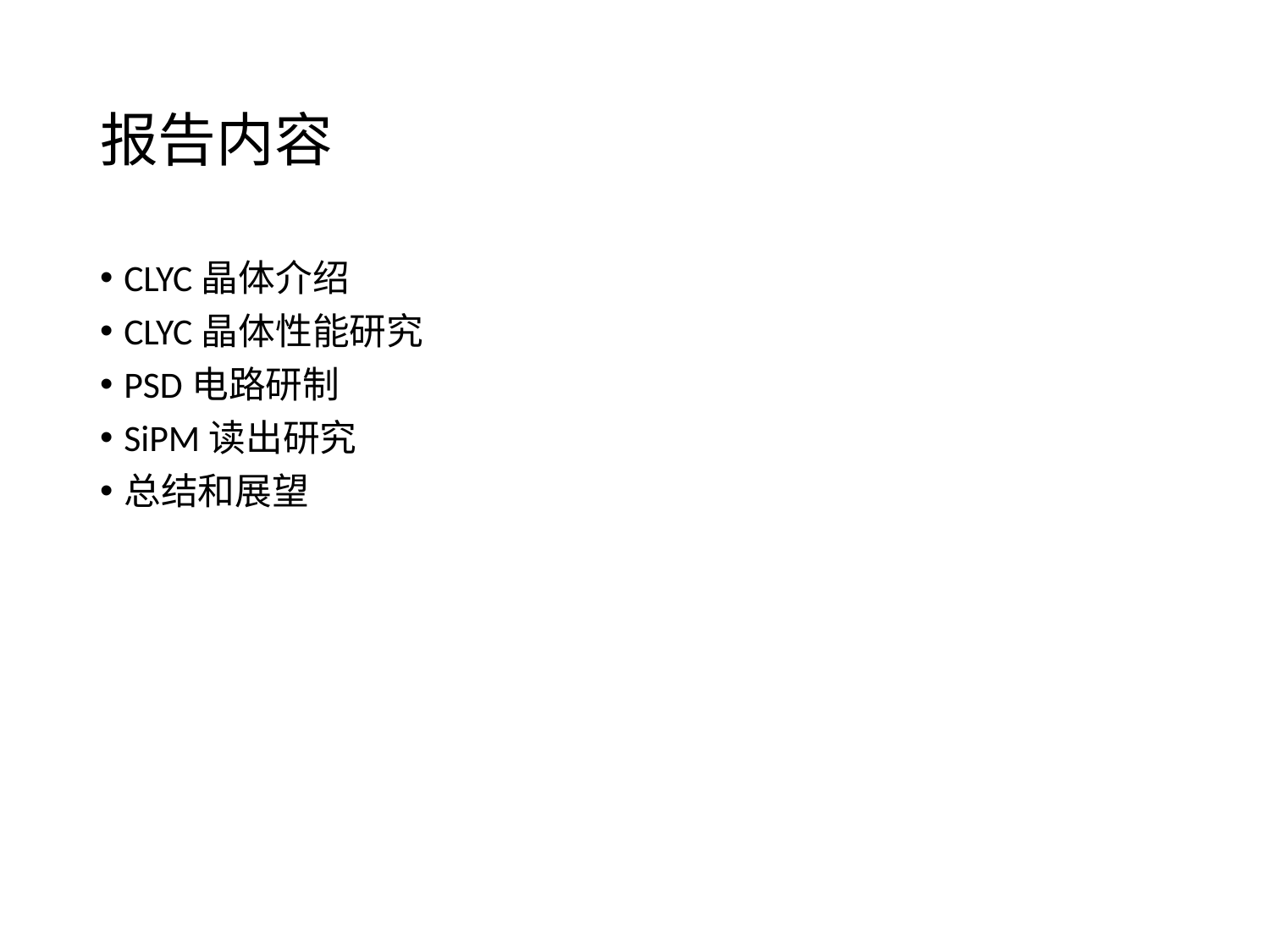

# 报告内容
CLYC晶体介绍
CLYC晶体性能研究
PSD电路研制
SiPM读出研究
总结和展望